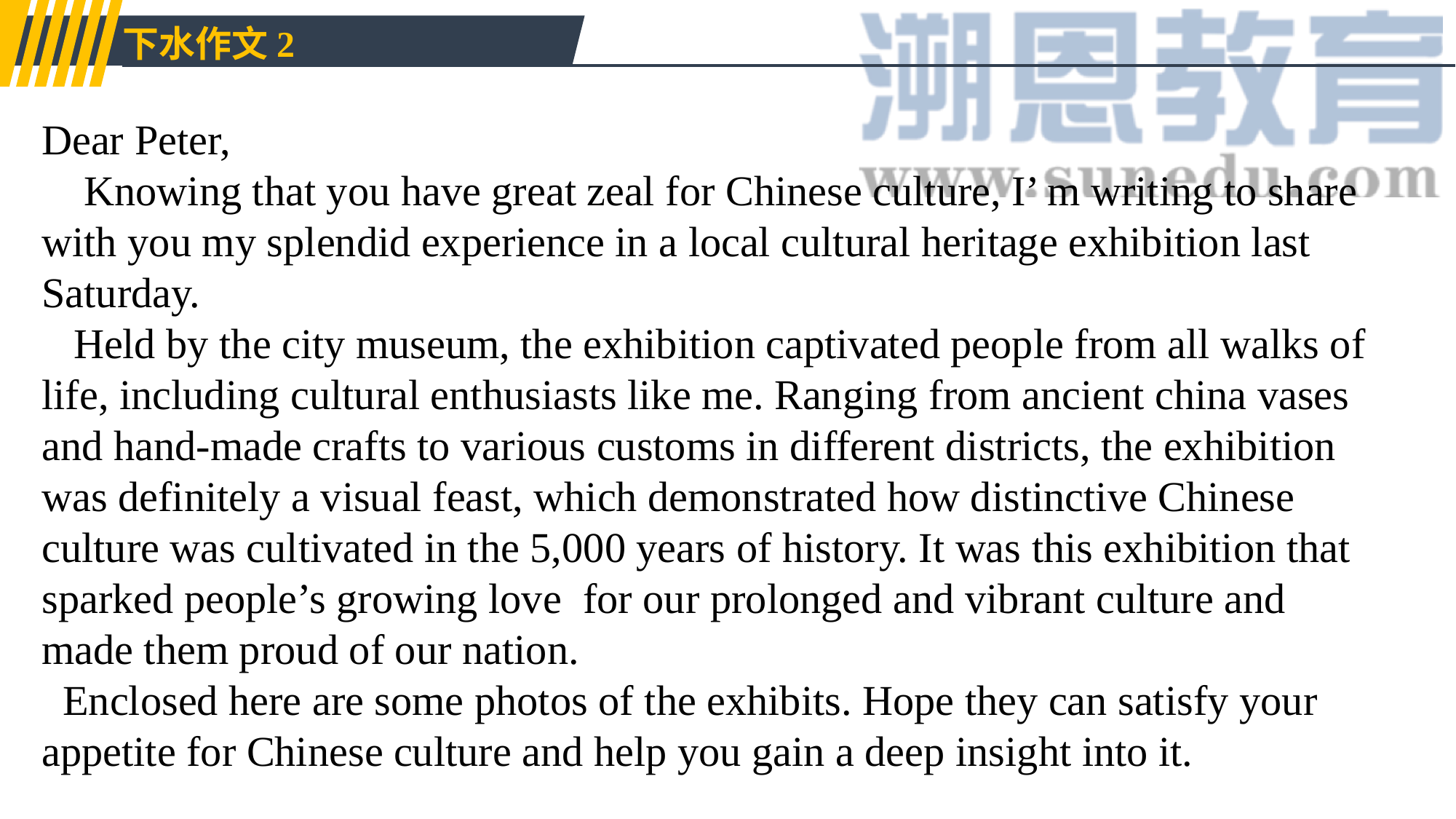

下水作文2
Dear Peter,
    Knowing that you have great zeal for Chinese culture, I’ m writing to share with you my splendid experience in a local cultural heritage exhibition last Saturday.
   Held by the city museum, the exhibition captivated people from all walks of life, including cultural enthusiasts like me. Ranging from ancient china vases and hand-made crafts to various customs in different districts, the exhibition was definitely a visual feast, which demonstrated how distinctive Chinese culture was cultivated in the 5,000 years of history. It was this exhibition that sparked people’s growing love  for our prolonged and vibrant culture and made them proud of our nation.
  Enclosed here are some photos of the exhibits. Hope they can satisfy your appetite for Chinese culture and help you gain a deep insight into it.